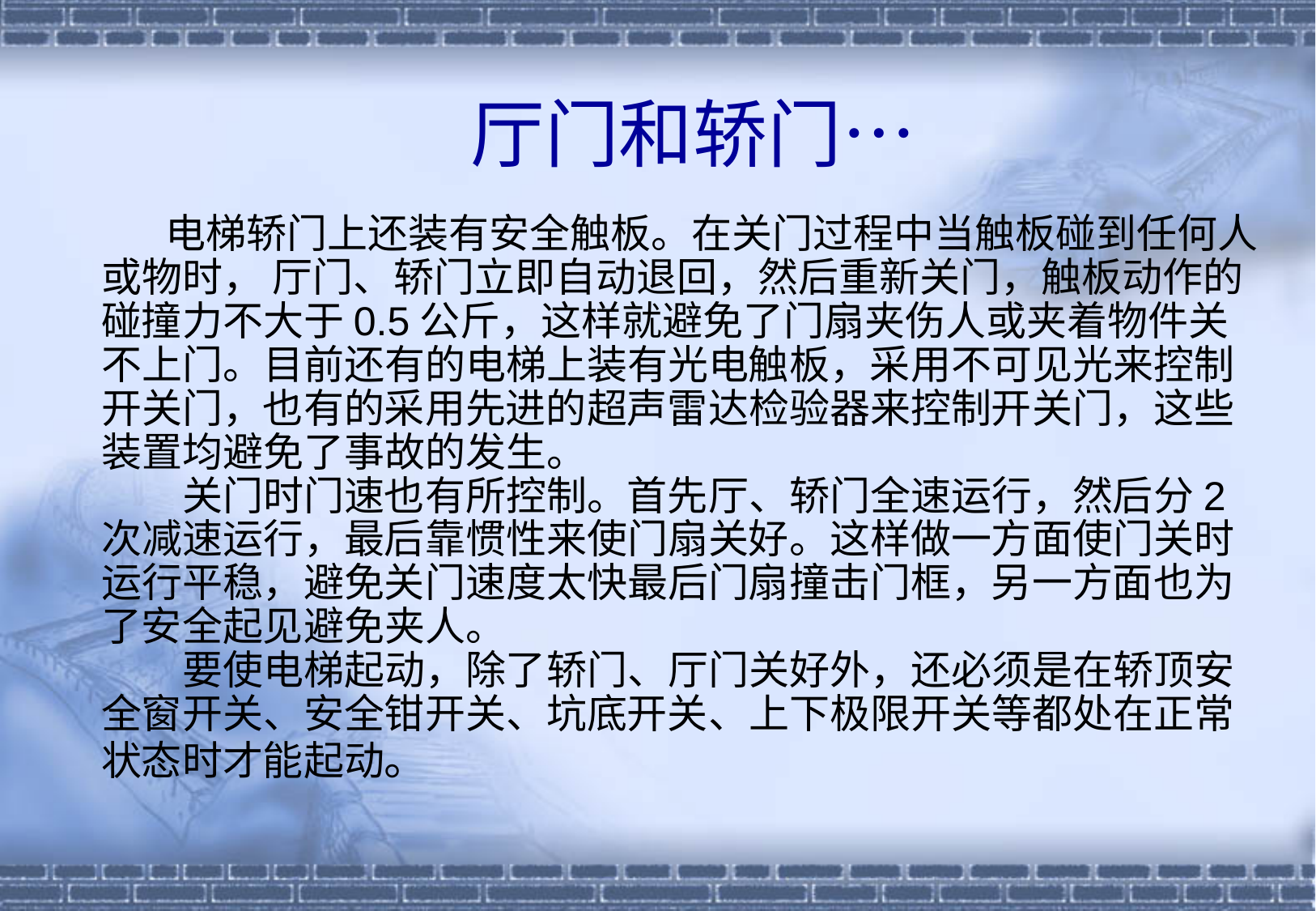

# 厅门和轿门…
           电梯轿门上还装有安全触板。在关门过程中当触板碰到任何人或物时， 厅门、轿门立即自动退回，然后重新关门，触板动作的碰撞力不大于0.5公斤，这样就避免了门扇夹伤人或夹着物件关不上门。目前还有的电梯上装有光电触板，采用不可见光来控制开关门，也有的采用先进的超声雷达检验器来控制开关门，这些装置均避免了事故的发生。
　　关门时门速也有所控制。首先厅、轿门全速运行，然后分2次减速运行，最后靠惯性来使门扇关好。这样做一方面使门关时运行平稳，避免关门速度太快最后门扇撞击门框，另一方面也为了安全起见避免夹人。
　　要使电梯起动，除了轿门、厅门关好外，还必须是在轿顶安全窗开关、安全钳开关、坑底开关、上下极限开关等都处在正常状态时才能起动。